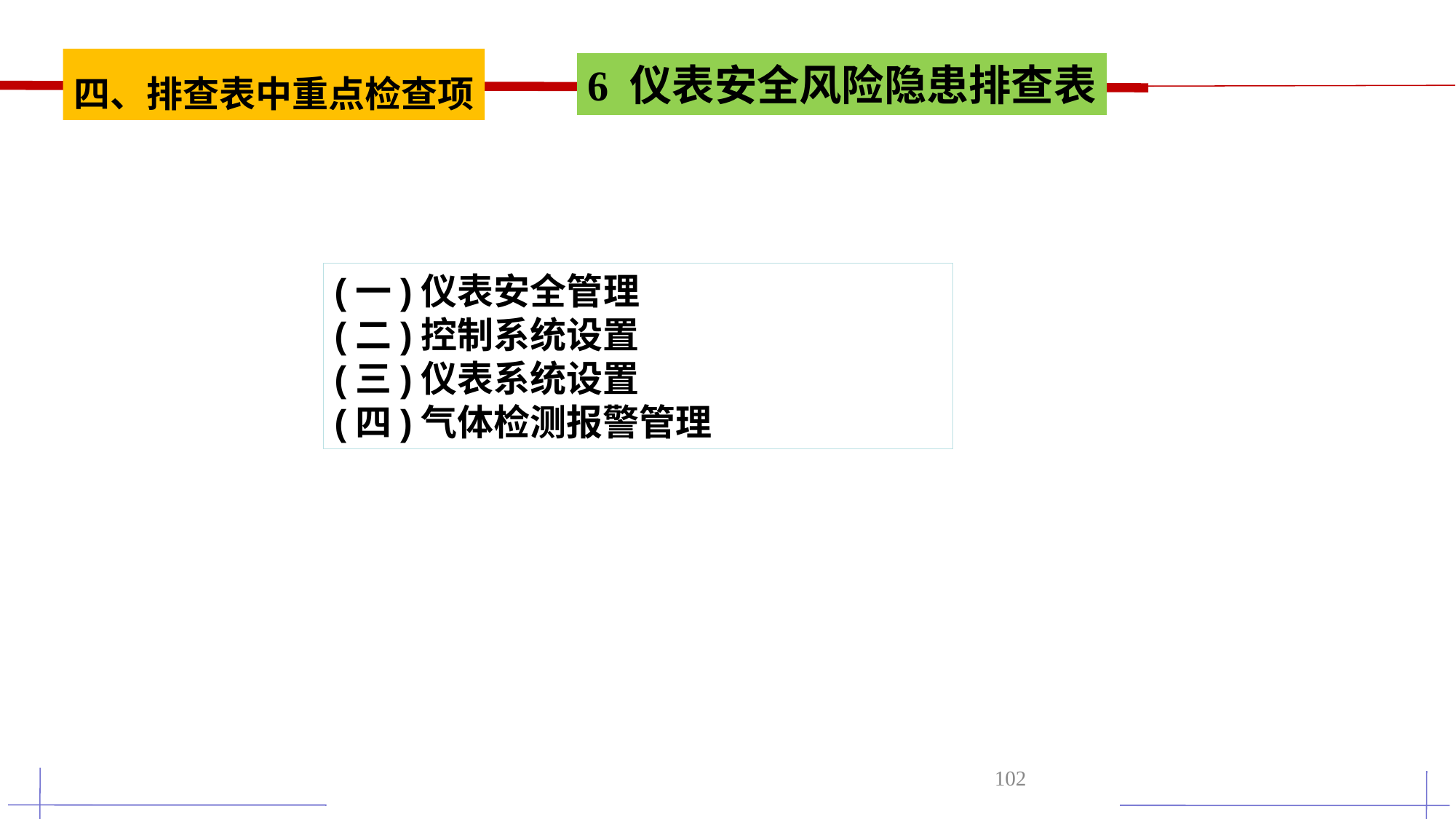

四、排查表中重点检查项
6 仪表安全风险隐患排查表
(一)仪表安全管理
(二)控制系统设置
(三)仪表系统设置
(四)气体检测报警管理
102